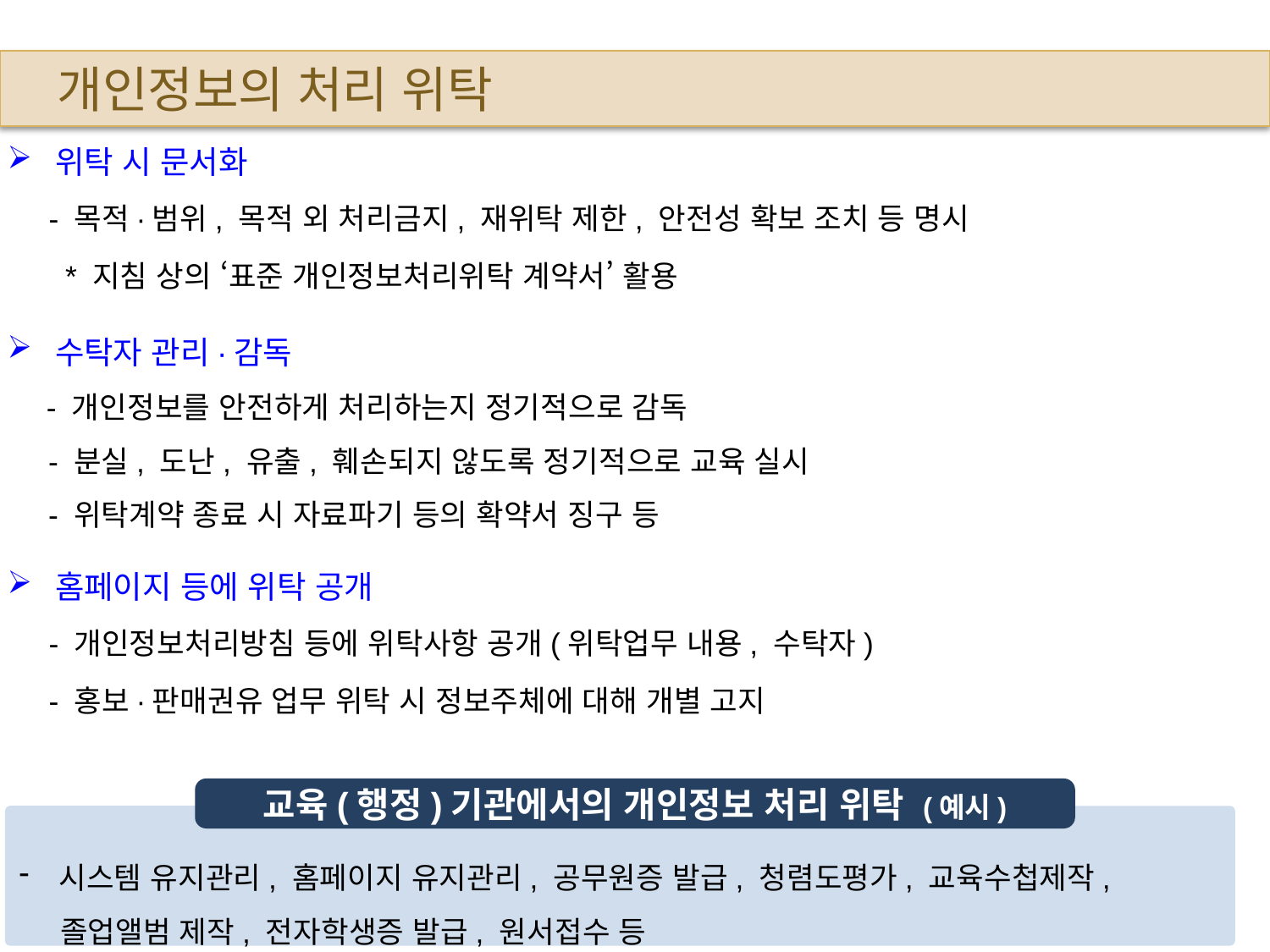

개인정보의 처리 위탁
위탁 시 문서화
   - 목적·범위, 목적 외 처리금지, 재위탁 제한, 안전성 확보 조치 등 명시
       * 지침 상의 ‘표준 개인정보처리위탁 계약서’ 활용
수탁자 관리·감독
     - 개인정보를 안전하게 처리하는지 정기적으로 감독
     - 분실, 도난, 유출, 훼손되지 않도록 정기적으로 교육 실시
     - 위탁계약 종료 시 자료파기 등의 확약서 징구 등
홈페이지 등에 위탁 공개
   - 개인정보처리방침 등에 위탁사항 공개(위탁업무 내용, 수탁자)
     - 홍보·판매권유 업무 위탁 시 정보주체에 대해 개별 고지
교육(행정)기관에서의 개인정보 처리 위탁 (예시)

시스템 유지관리, 홈페이지 유지관리, 공무원증 발급, 청렴도평가, 교육수첩제작,
    졸업앨범 제작, 전자학생증 발급, 원서접수 등